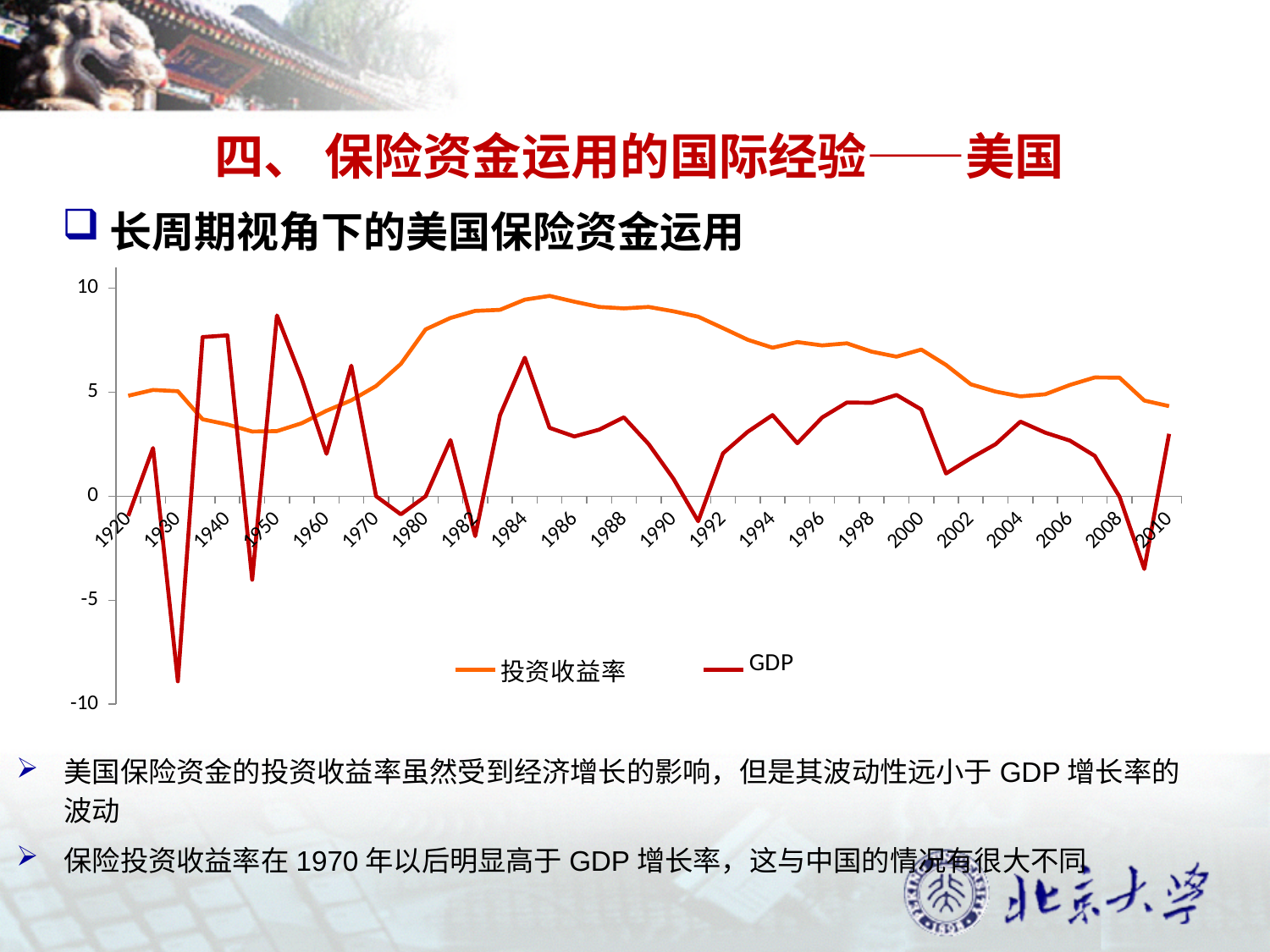

四、 保险资金运用的国际经验——美国
长周期视角下的美国保险资金运用

### Chart

| Category |  |  |
|---|---|---|
| 1920 | 4.83 | -0.9497659344616438 |
| 1925 | 5.1099999999999985 | 2.3188859946336304 |
| 1930 | 5.05 | -8.895755657780727 |
| 1935 | 3.7 | 7.649389765535819 |
| 1940 | 3.4499999999999997 | 7.733849378535118 |
| 1945 | 3.11 | -4.0157194376488885 |
| 1950 | 3.13 | 8.690633491315936 |
| 1955 | 3.51 | 5.632521906093224 |
| 1960 | 4.1099999999999985 | 2.0386713290241767 |
| 1965 | 4.6099999999999985 | 6.276593690915759 |
| 1970 | 5.3 | 0.0 |
| 1975 | 6.3599999999999985 | -0.8734438156022376 |
| 1980 | 8.02 | 0.0 |
| 1981 | 8.57 | 2.701360774080541 |
| 1982 | 8.91 | -1.9189089389336684 |
| 1983 | 8.960000000000003 | 3.8967031420176657 |
| 1984 | 9.450000000000003 | 6.661129407896027 |
| 1985 | 9.629999999999999 | 3.2897743872363687 |
| 1986 | 9.350000000000007 | 2.8720067716895503 |
| 1987 | 9.1 | 3.2010923512114378 |
| 1988 | 9.030000000000001 | 3.7933433803301275 |
| 1989 | 9.1 | 2.5083389985937954 |
| 1990 | 8.89 | 0.8411370509217919 |
| 1991 | 8.629999999999999 | -1.203796299769701 |
| 1992 | 8.08 | 2.062748540936199 |
| 1993 | 7.52 | 3.102092088782295 |
| 1994 | 7.14 | 3.9022655846401575 |
| 1995 | 7.41 | 2.5489727935240847 |
| 1996 | 7.25 | 3.78607301633056 |
| 1997 | 7.35 | 4.5057363214903825 |
| 1998 | 6.95 | 4.49035080546243 |
| 1999 | 6.71 | 4.869650281242357 |
| 2000 | 7.05 | 4.1733906700372065 |
| 2001 | 6.31 | 1.09333166184622 |
| 2002 | 5.38 | 1.827313149922949 |
| 2003 | 5.03 | 2.5025878341350607 |
| 2004 | 4.8 | 3.585430845737395 |
| 2005 | 4.9 | 3.0590760508917514 |
| 2006 | 5.35 | 2.6741496220100687 |
| 2007 | 5.71 | 1.941762606359492 |
| 2008 | 5.7 | -0.020505965717066067 |
| 2009 | 4.6 | -3.500000000000003 |
| 2010 | 4.33 | 3.000000000000003 |
美国保险资金的投资收益率虽然受到经济增长的影响，但是其波动性远小于GDP增长率的波动
保险投资收益率在1970年以后明显高于GDP增长率，这与中国的情况有很大不同